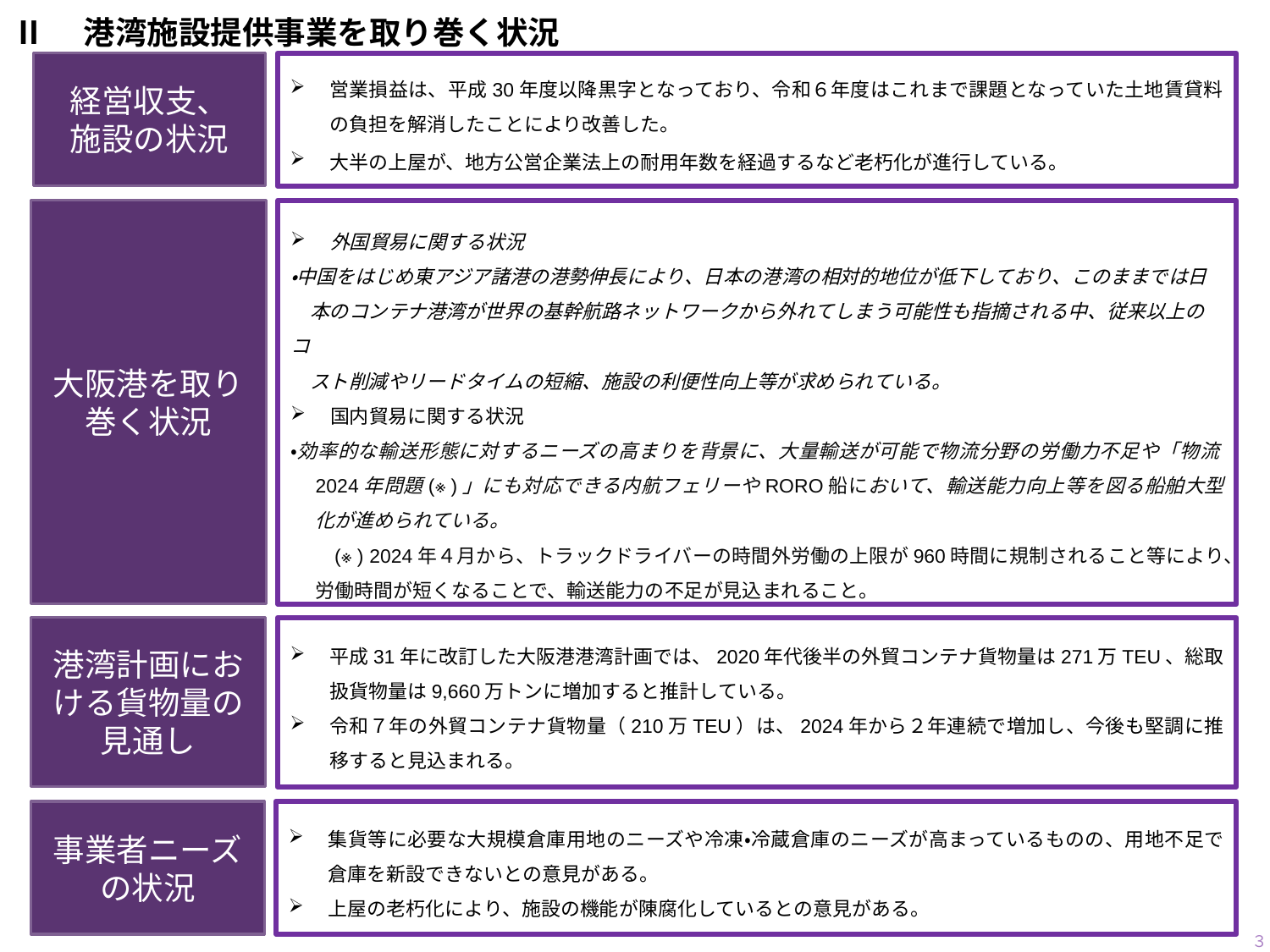

Ⅱ　港湾施設提供事業を取り巻く状況
経営収支、
施設の状況
営業損益は、平成30年度以降黒字となっており、令和６年度はこれまで課題となっていた土地賃貸料の負担を解消したことにより改善した。
大半の上屋が、地方公営企業法上の耐用年数を経過するなど老朽化が進行している。
大阪港を取り巻く状況
外国貿易に関する状況
・中国をはじめ東アジア諸港の港勢伸長により、日本の港湾の相対的地位が低下しており、このままでは日
　本のコンテナ港湾が世界の基幹航路ネットワークから外れてしまう可能性も指摘される中、従来以上のコ
　スト削減やリードタイムの短縮、施設の利便性向上等が求められている。
国内貿易に関する状況
・効率的な輸送形態に対するニーズの高まりを背景に、大量輸送が可能で物流分野の労働力不足や「物流2024年問題(※)」にも対応できる内航フェリーやRORO船において、輸送能力向上等を図る船舶大型化が進められている。
　　(※) 2024年４月から、トラックドライバーの時間外労働の上限が960時間に規制されること等により、労働時間が短くなることで、輸送能力の不足が見込まれること。
港湾計画における貨物量の見通し
平成31年に改訂した大阪港港湾計画では、2020年代後半の外貿コンテナ貨物量は271万TEU、総取扱貨物量は9,660万トンに増加すると推計している。
令和７年の外貿コンテナ貨物量（210万TEU）は、2024年から２年連続で増加し、今後も堅調に推移すると見込まれる。
集貨等に必要な大規模倉庫用地のニーズや冷凍・冷蔵倉庫のニーズが高まっているものの、用地不足で倉庫を新設できないとの意見がある。
上屋の老朽化により、施設の機能が陳腐化しているとの意見がある。
事業者ニーズの状況
３